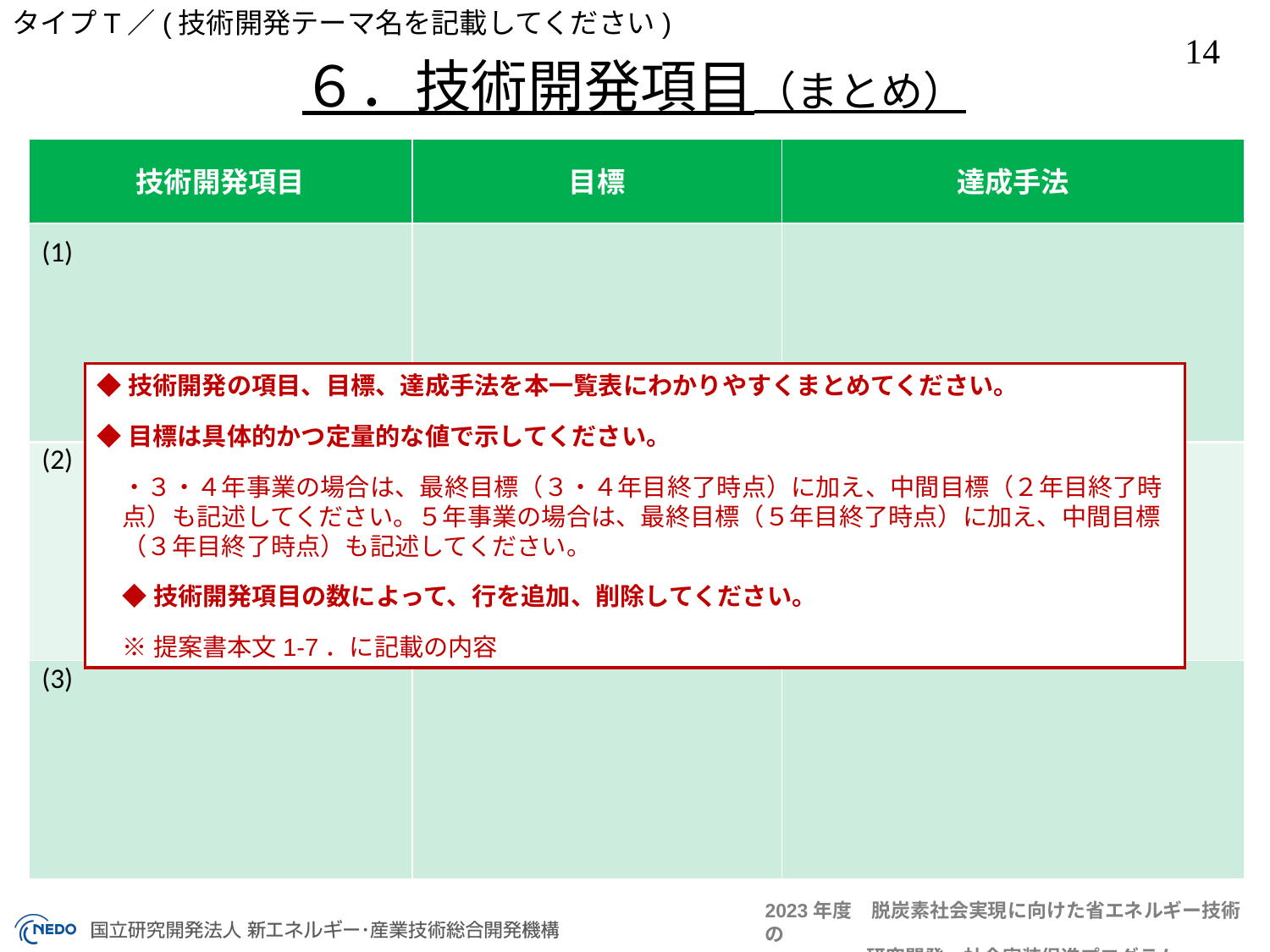

６．技術開発項目（まとめ）
| 技術開発項目 | 目標 | 達成手法 |
| --- | --- | --- |
| (1) |  |  |
| (2) |  |  |
| (3) |  |  |
◆技術開発の項目、目標、達成手法を本一覧表にわかりやすくまとめてください。
◆目標は具体的かつ定量的な値で示してください。
・３・４年事業の場合は、最終目標（３・４年目終了時点）に加え、中間目標（２年目終了時点）も記述してください。５年事業の場合は、最終目標（５年目終了時点）に加え、中間目標（３年目終了時点）も記述してください。
◆技術開発項目の数によって、行を追加、削除してください。
※提案書本文1-7．に記載の内容